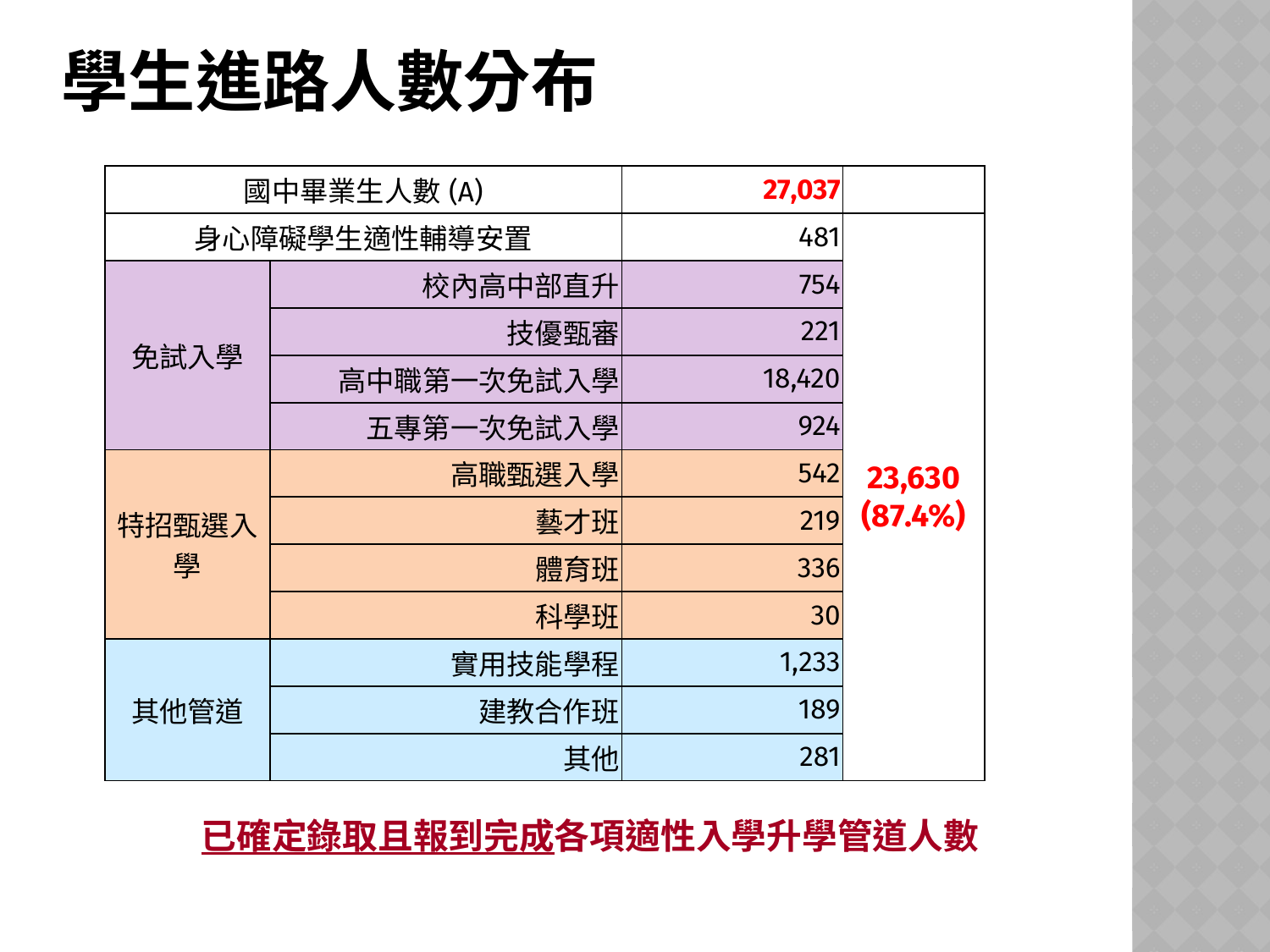

# 學生進路人數分布
| 國中畢業生人數(A) |  | 27,037 |  |
| --- | --- | --- | --- |
| 身心障礙學生適性輔導安置 |  | 481 | 23,630 (87.4%) |
| 免試入學 | 校內高中部直升 | 754 |  |
|  | 技優甄審 | 221 |  |
|  | 高中職第一次免試入學 | 18,420 |  |
|  | 五專第一次免試入學 | 924 |  |
| 特招甄選入學 | 高職甄選入學 | 542 |  |
|  | 藝才班 | 219 |  |
|  | 體育班 | 336 |  |
|  | 科學班 | 30 |  |
| 其他管道 | 實用技能學程 | 1,233 |  |
|  | 建教合作班 | 189 |  |
|  | 其他 | 281 |  |
已確定錄取且報到完成各項適性入學升學管道人數